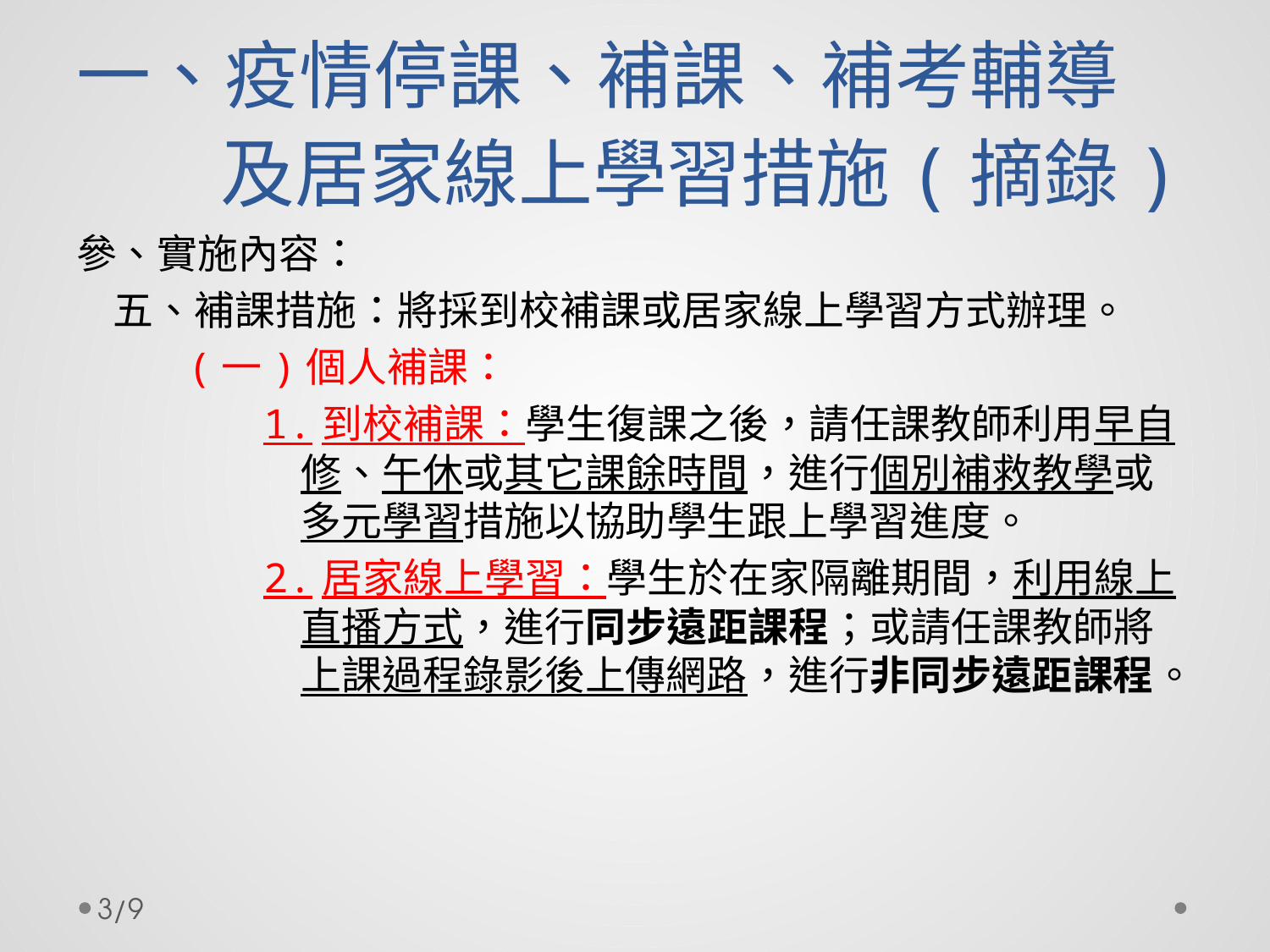

# 一、疫情停課、補課、補考輔導及居家線上學習措施(摘錄)
參、實施內容：
五、補課措施：將採到校補課或居家線上學習方式辦理。
(一)個人補課：
1.到校補課：學生復課之後，請任課教師利用早自修、午休或其它課餘時間，進行個別補救教學或多元學習措施以協助學生跟上學習進度。
2.居家線上學習：學生於在家隔離期間，利用線上直播方式，進行同步遠距課程；或請任課教師將上課過程錄影後上傳網路，進行非同步遠距課程。
3/9